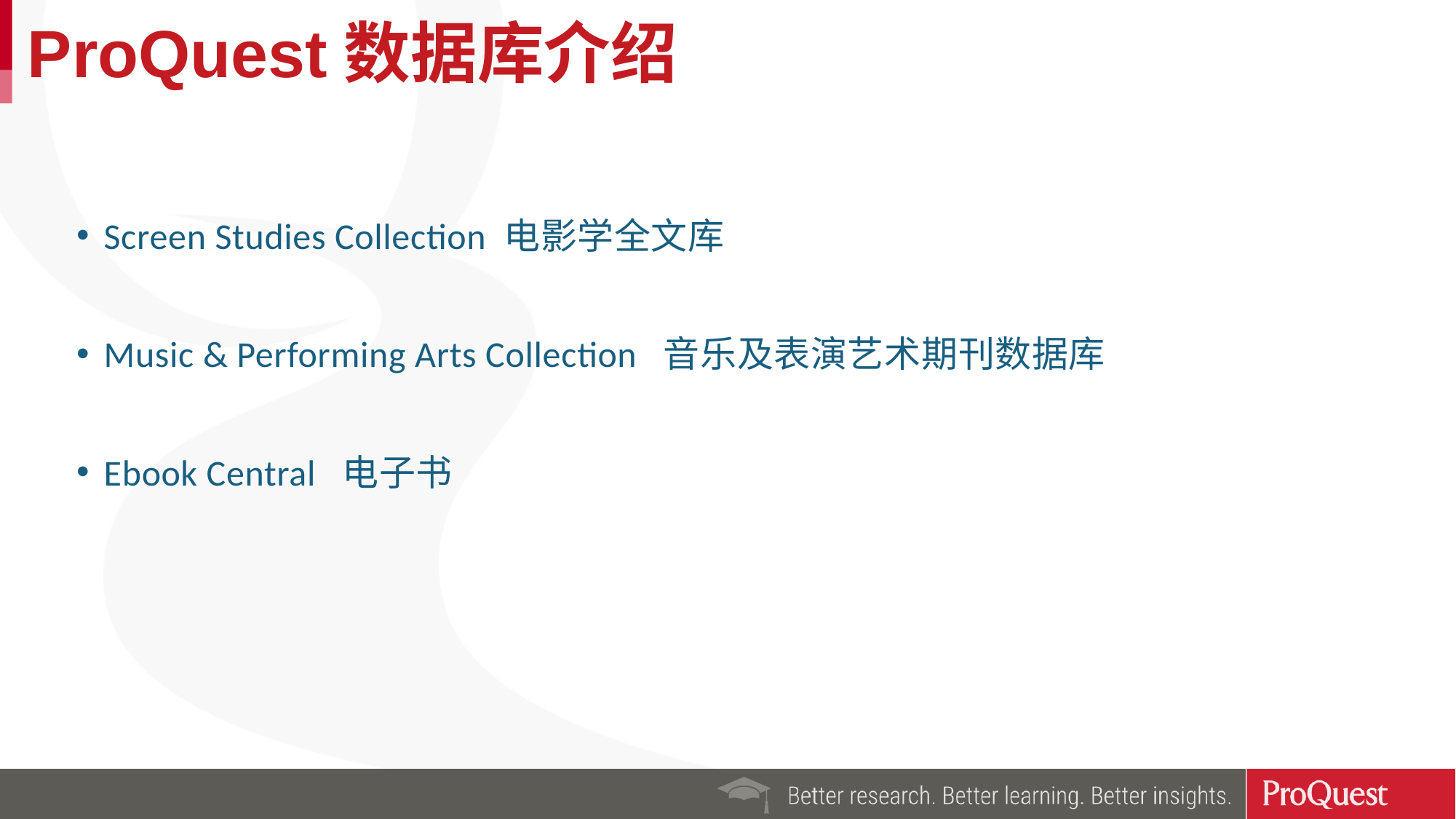

ProQuest数据库介绍
Screen Studies Collection 电影学全文库
Music & Performing Arts Collection‎  音乐及表演艺术期刊数据库
Ebook Central  电子书